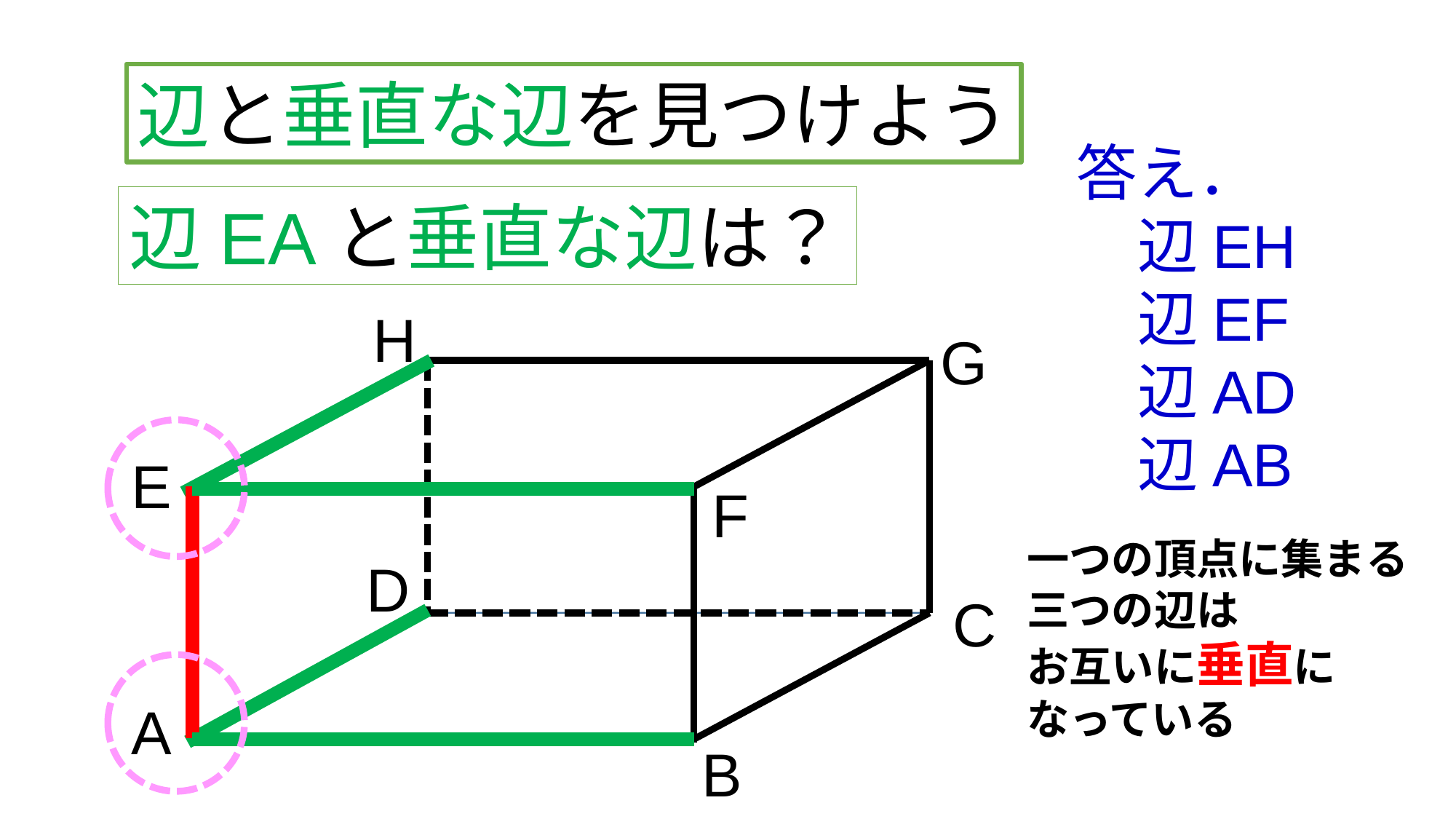

辺と垂直な辺を見つけよう
答え．
　辺EH
　辺EF
　辺AD
　辺AB
辺EAと垂直な辺は？
H
G

E
F
一つの頂点に集まる
三つの辺は
お互いに垂直に
なっている
D
C

A
B